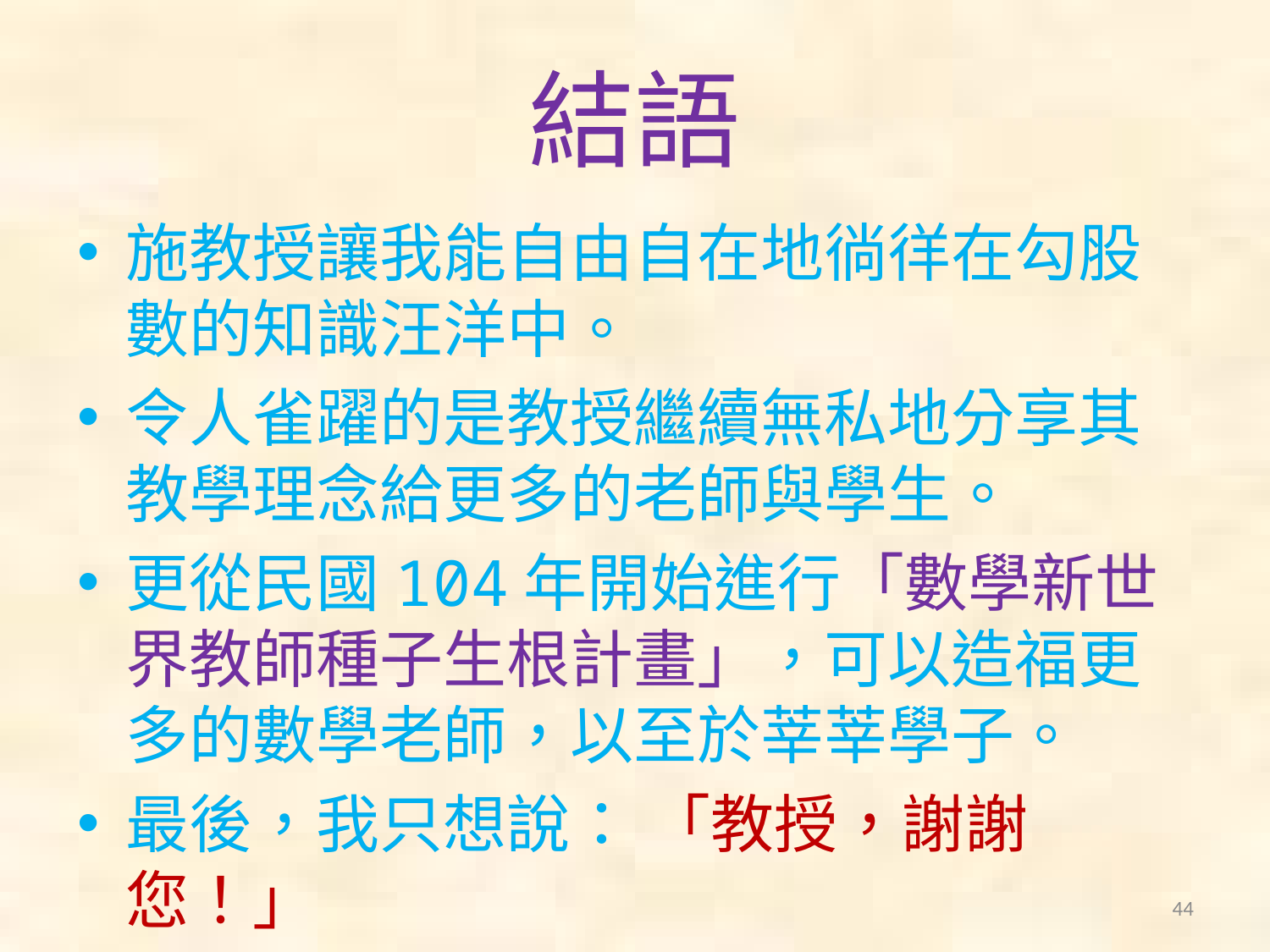

# 結語
施教授讓我能自由自在地徜徉在勾股數的知識汪洋中。
令人雀躍的是教授繼續無私地分享其教學理念給更多的老師與學生。
更從民國104年開始進行「數學新世界教師種子生根計畫」，可以造福更多的數學老師，以至於莘莘學子。
最後，我只想說： 「教授，謝謝您！」
44